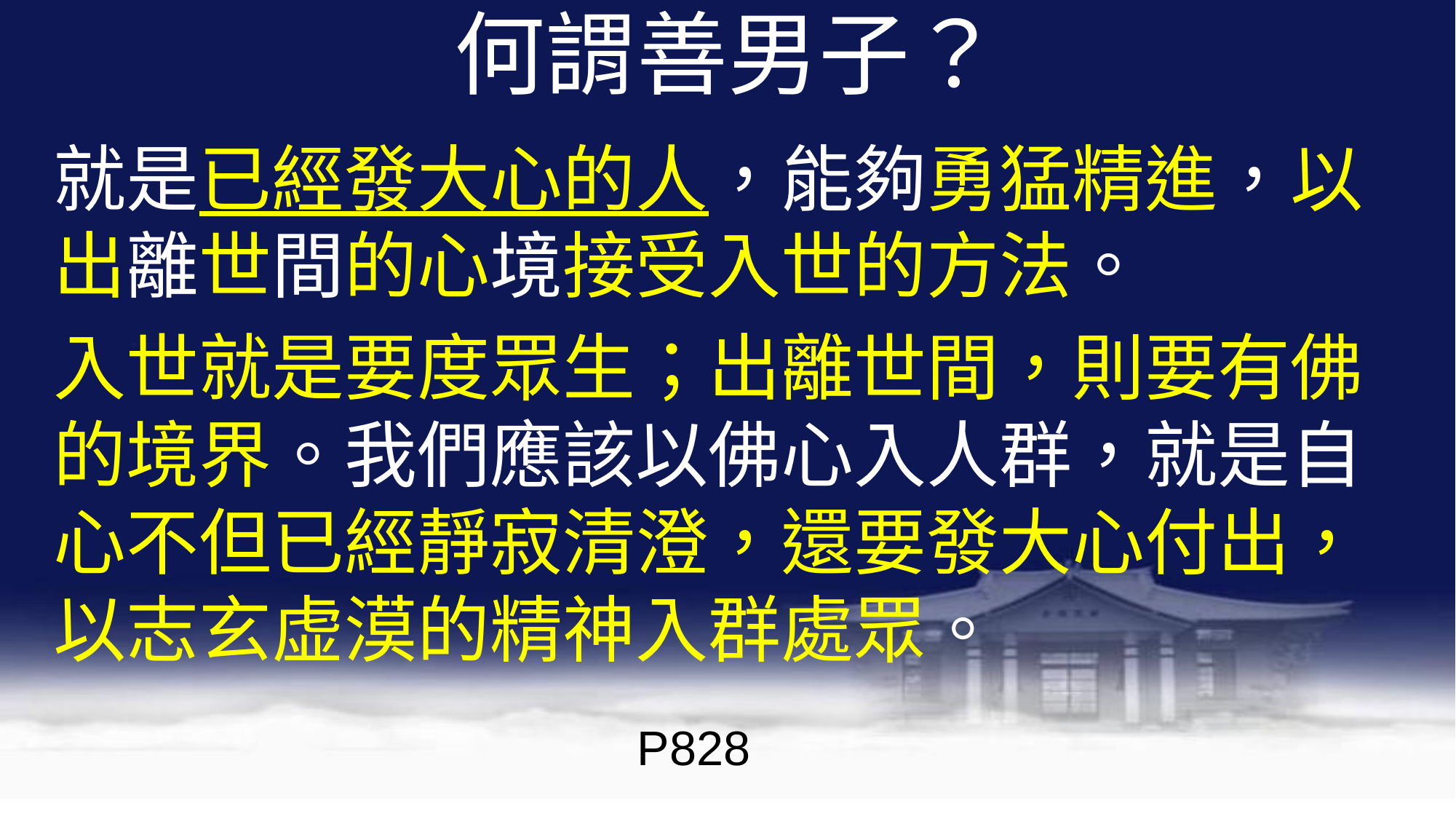

# 何謂善男子？
就是已經發大心的人，能夠勇猛精進，以出離世間的心境接受入世的方法。
入世就是要度眾生；出離世間，則要有佛的境界。我們應該以佛心入人群，就是自心不但已經靜寂清澄，還要發大心付出，以志玄虚漠的精神入群處眾。

P828